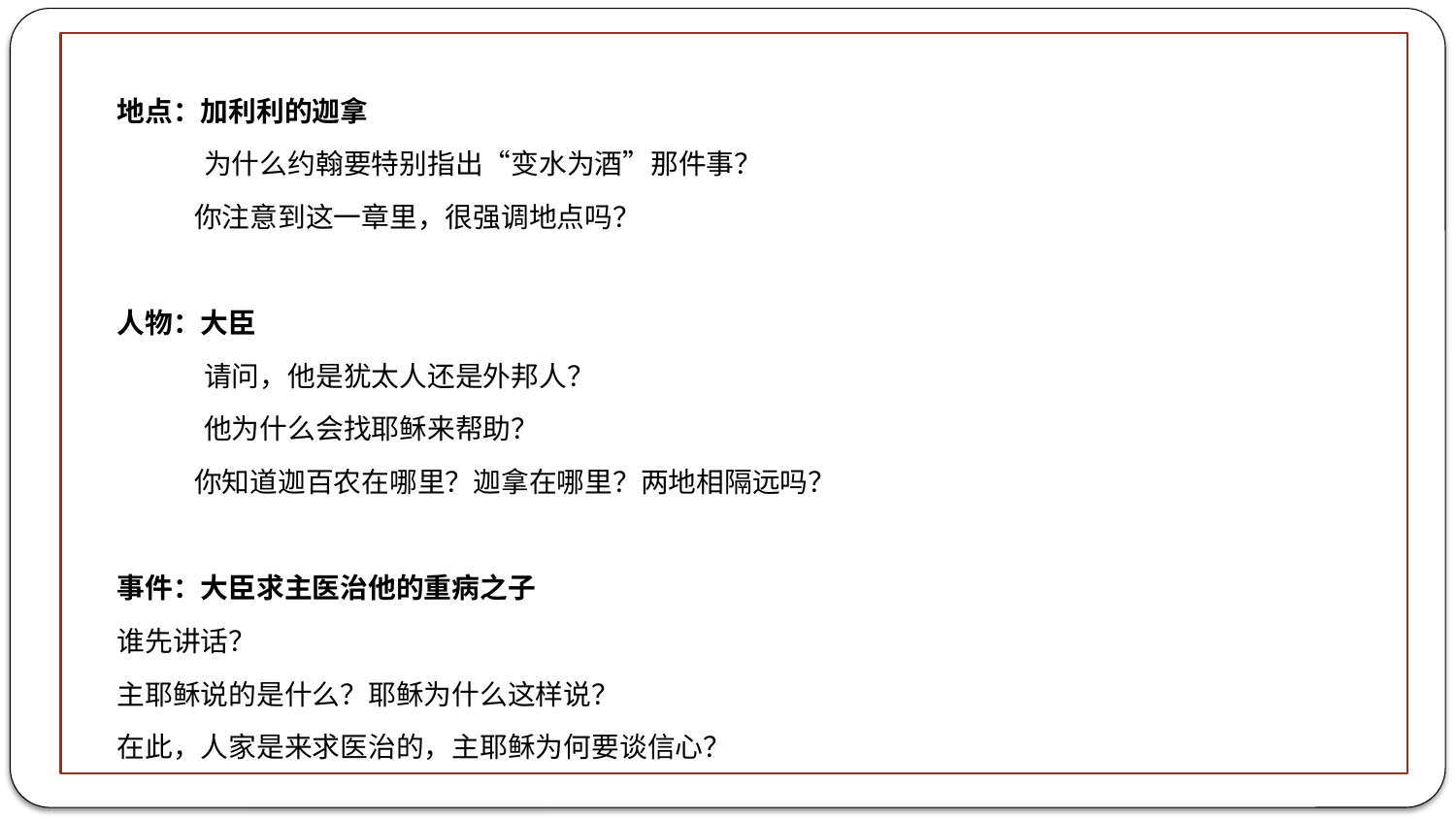

地点：加利利的迦拿
       	 为什么约翰要特别指出“变水为酒”那件事？
	   	你注意到这一章里，很强调地点吗？

	人物：大臣
	    	 请问，他是犹太人还是外邦人？
	    	 他为什么会找耶稣来帮助？
	     	你知道迦百农在哪里？迦拿在哪里？两地相隔远吗？

	事件：大臣求主医治他的重病之子
		谁先讲话？
		主耶稣说的是什么？耶稣为什么这样说？
		在此，人家是来求医治的，主耶稣为何要谈信心？